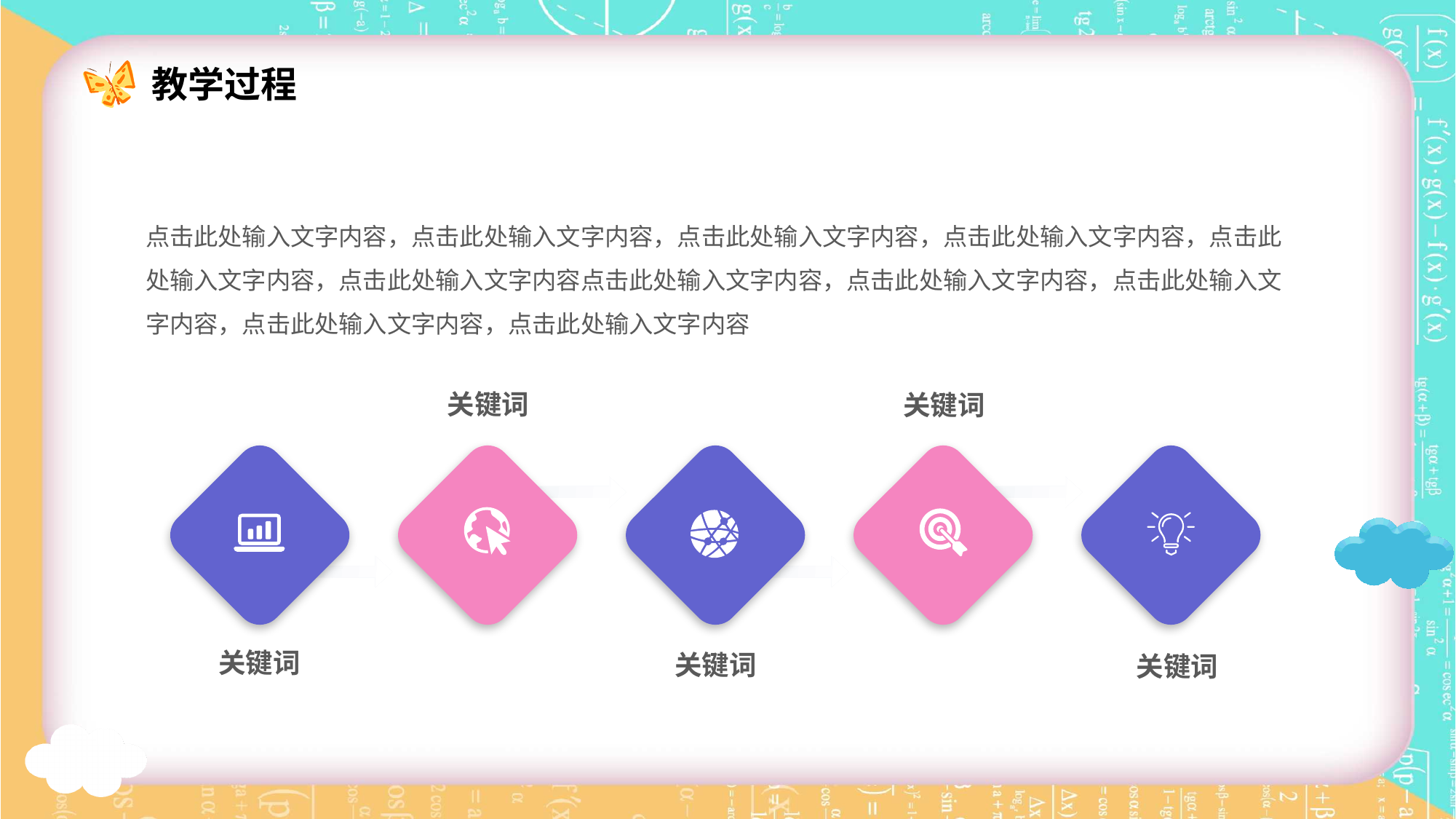

点击此处输入文字内容，点击此处输入文字内容，点击此处输入文字内容，点击此处输入文字内容，点击此处输入文字内容，点击此处输入文字内容点击此处输入文字内容，点击此处输入文字内容，点击此处输入文字内容，点击此处输入文字内容，点击此处输入文字内容

关键词
关键词

关键词
关键词
关键词